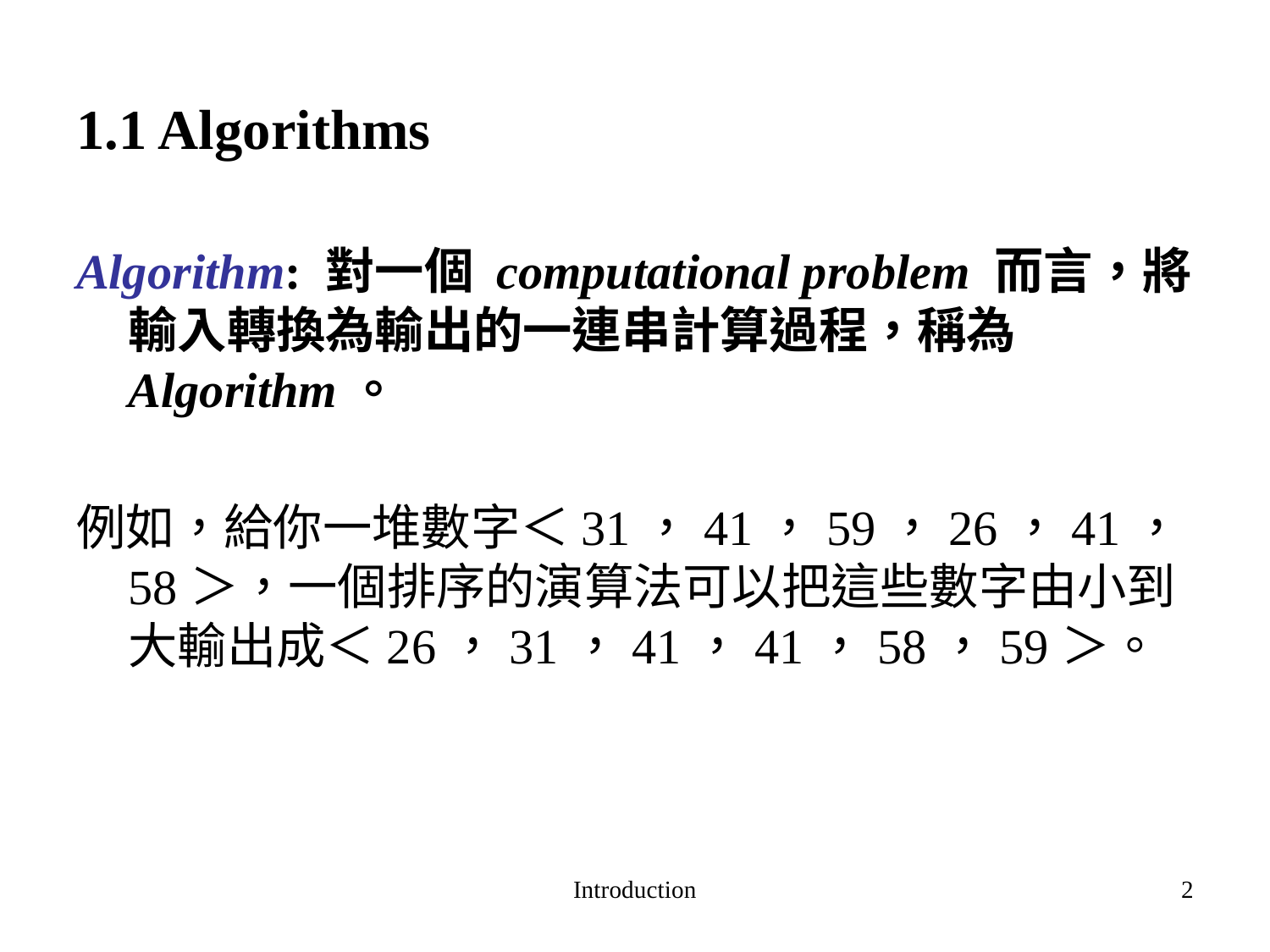

1.1 Algorithms

Algorithm: 對一個 computational problem 而言，將輸入轉換為輸出的一連串計算過程，稱為 Algorithm。

例如，給你一堆數字＜31，41，59，26，41，58＞，一個排序的演算法可以把這些數字由小到大輸出成＜26，31，41，41，58，59＞。
Introduction
2